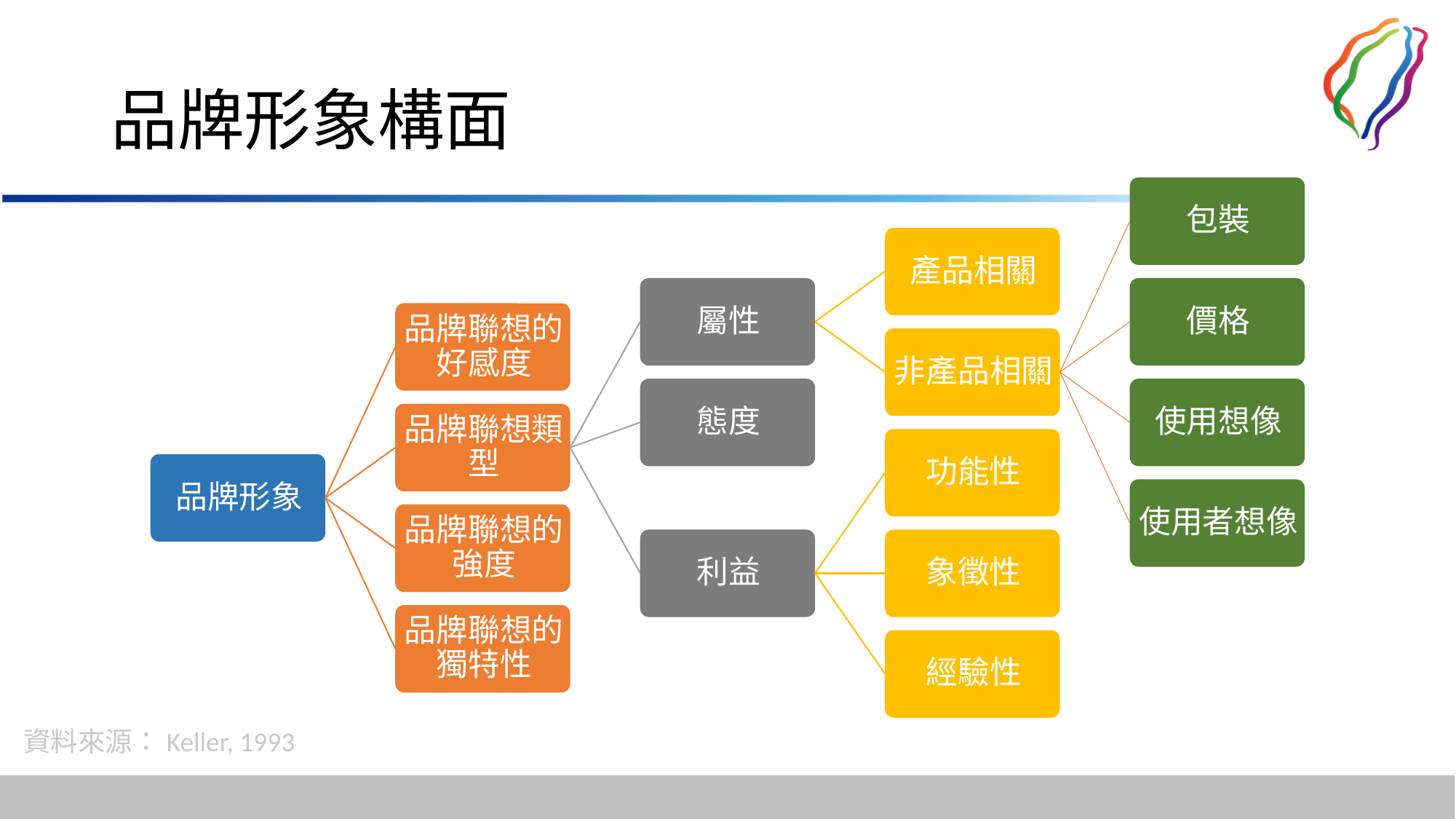

# 品牌形象構面
品牌形象

品牌聯想的好感度

品牌聯想類型

屬性

產品相關

非產品相關

包裝

價格

使用想像

使用者想像

態度

利益

功能性

象徵性

經驗性

品牌聯想的強度

品牌聯想的獨特性
資料來源：Keller, 1993